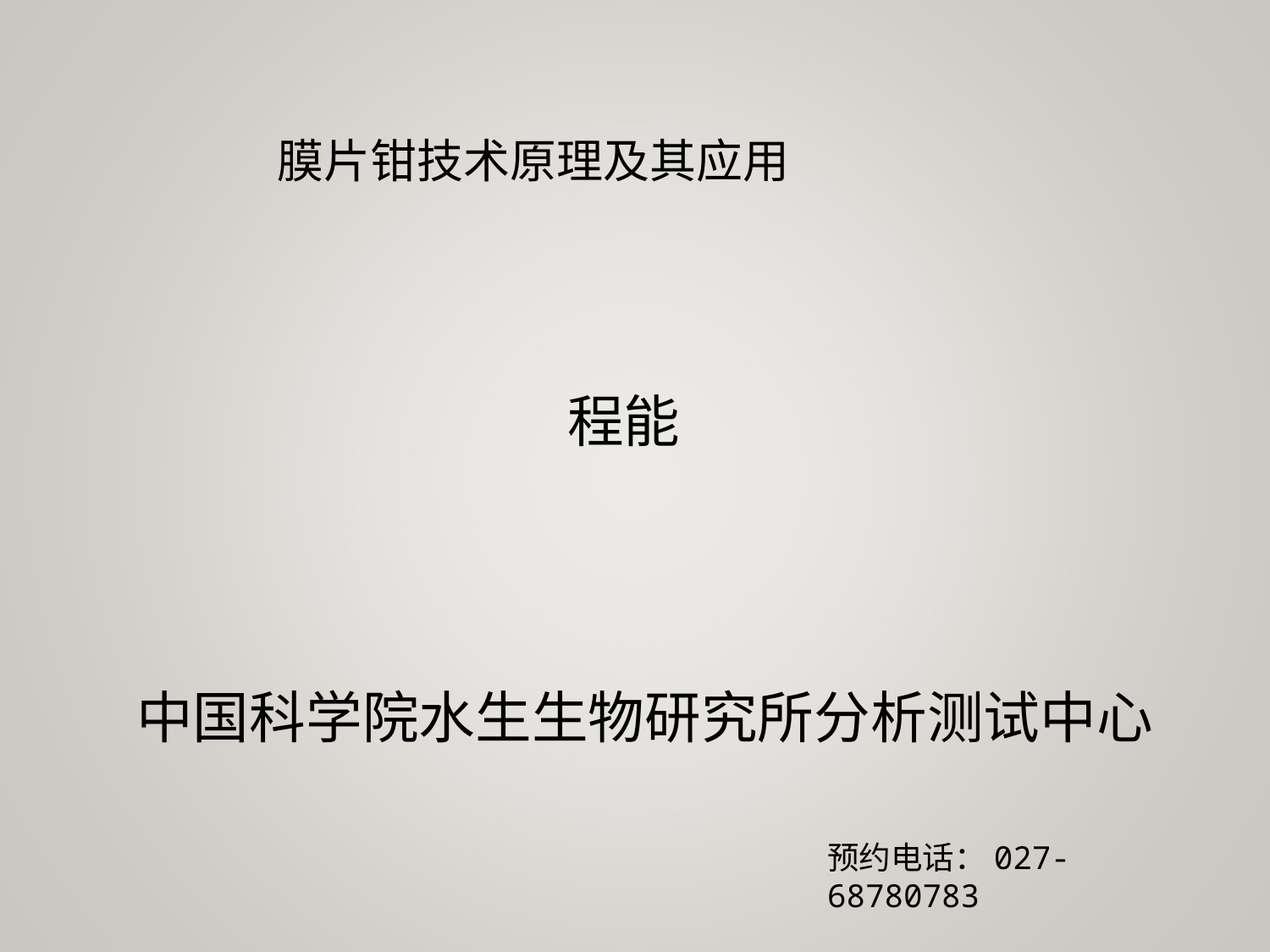

# 膜片钳技术原理及其应用
程能
  中国科学院水生生物研究所分析测试中心
预约电话：027-68780783